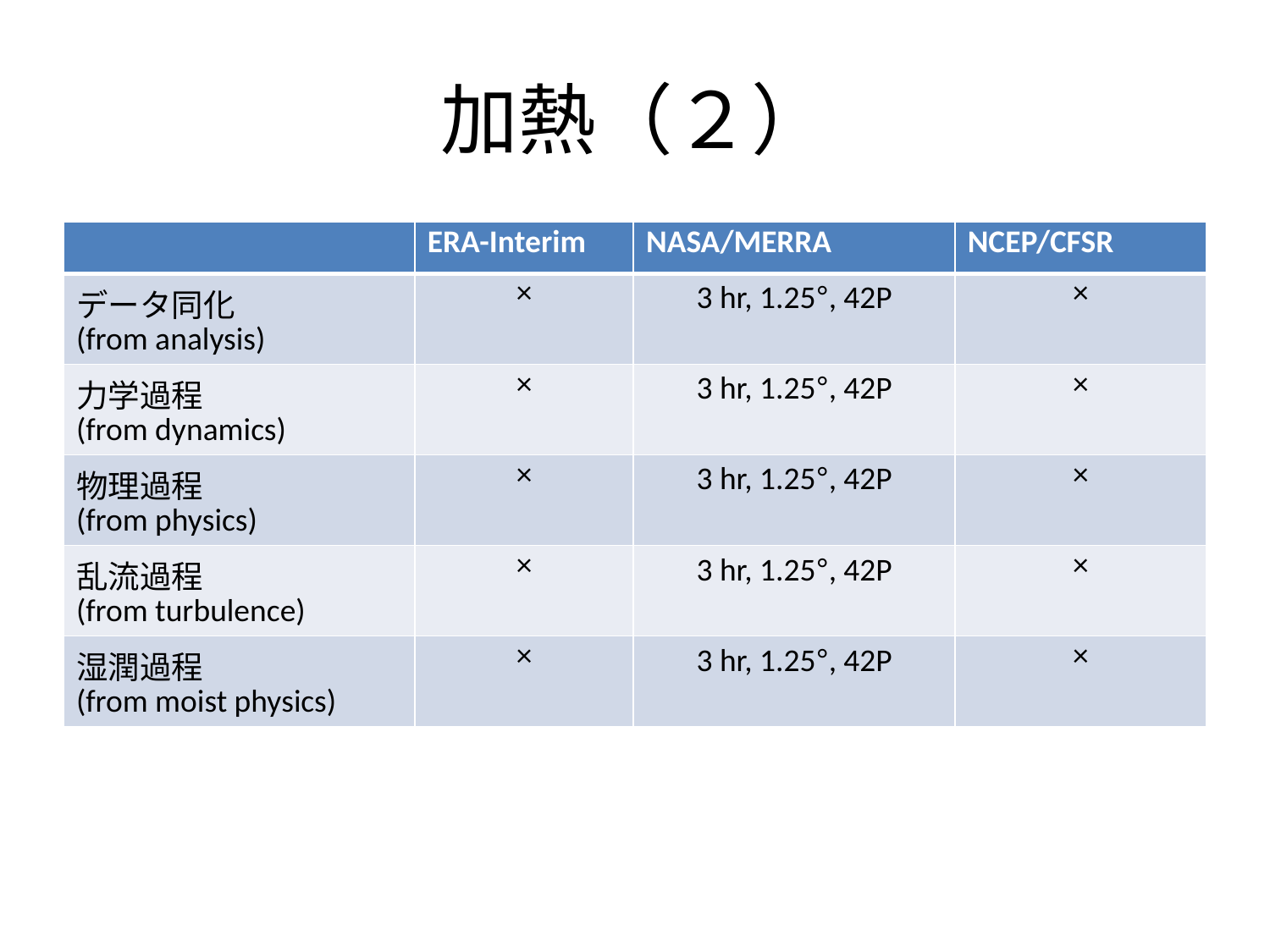

# 加熱（２）
|  | ERA-Interim | NASA/MERRA | NCEP/CFSR |
| --- | --- | --- | --- |
| データ同化 (from analysis) | × | 3 hr, 1.25°, 42P | × |
| 力学過程 (from dynamics) | × | 3 hr, 1.25°, 42P | × |
| 物理過程 (from physics) | × | 3 hr, 1.25°, 42P | × |
| 乱流過程 (from turbulence) | × | 3 hr, 1.25°, 42P | × |
| 湿潤過程 (from moist physics) | × | 3 hr, 1.25°, 42P | × |